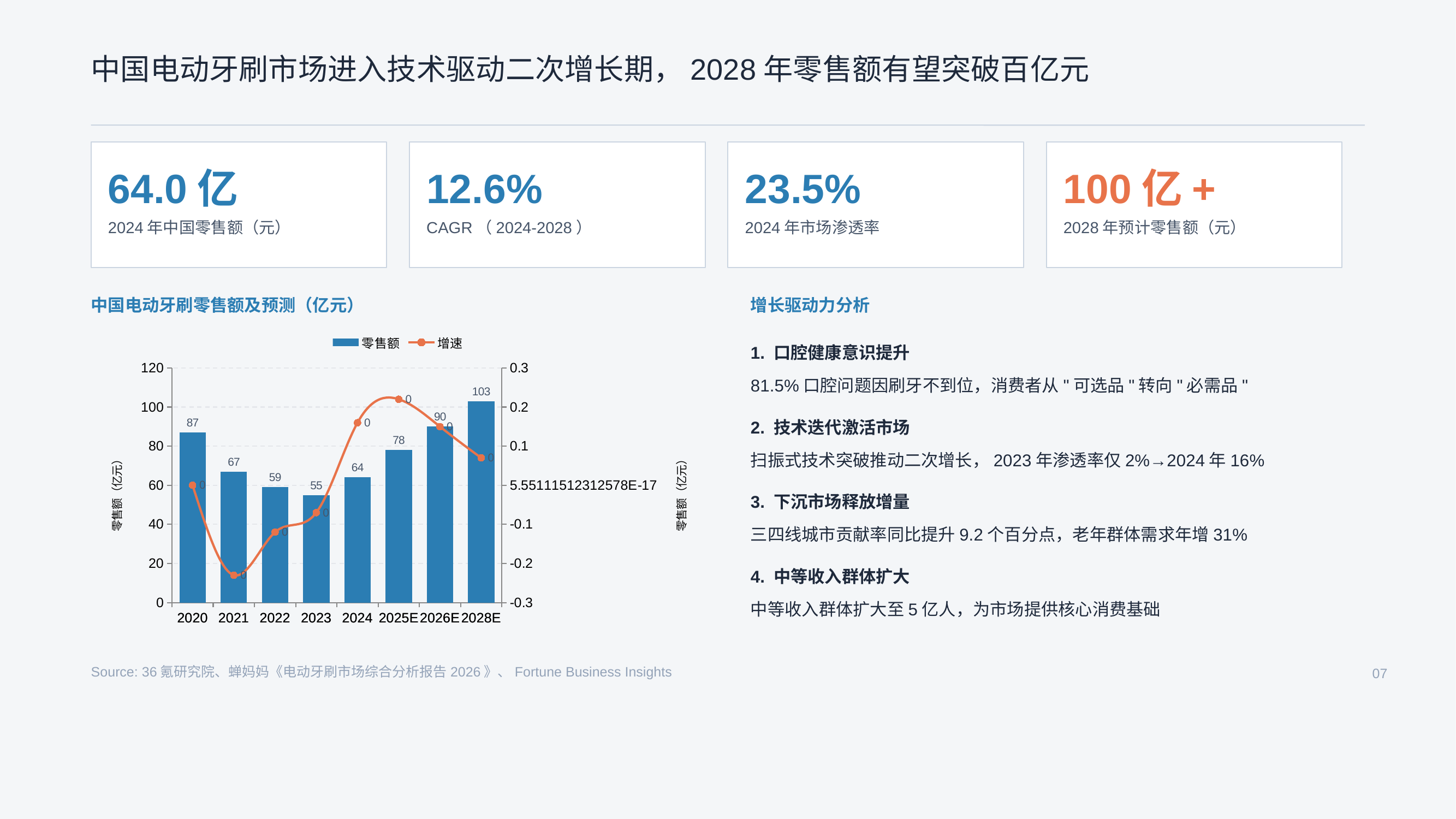

中国电动牙刷市场进入技术驱动二次增长期，2028年零售额有望突破百亿元

64.0亿
12.6%
23.5%
100亿+
2024年中国零售额（元）
CAGR（2024-2028）
2024年市场渗透率
2028年预计零售额（元）
中国电动牙刷零售额及预测（亿元）
增长驱动力分析

### Chart

| Category | 零售额 | 增速 |
|---|---|---|
| 2020 | 87.0 | 0.0 |
| 2021 | 67.0 | -0.23 |
| 2022 | 59.0 | -0.12 |
| 2023 | 55.0 | -0.07 |
| 2024 | 64.0 | 0.16 |
| 2025E | 78.0 | 0.22 |
| 2026E | 90.0 | 0.15 |
| 2028E | 103.0 | 0.07 |
1. 口腔健康意识提升
81.5%口腔问题因刷牙不到位，消费者从"可选品"转向"必需品"
2. 技术迭代激活市场
扫振式技术突破推动二次增长，2023年渗透率仅2%→2024年16%
3. 下沉市场释放增量
三四线城市贡献率同比提升9.2个百分点，老年群体需求年增31%
4. 中等收入群体扩大
中等收入群体扩大至5亿人，为市场提供核心消费基础
Source: 36氪研究院、蝉妈妈《电动牙刷市场综合分析报告2026》、Fortune Business Insights
07